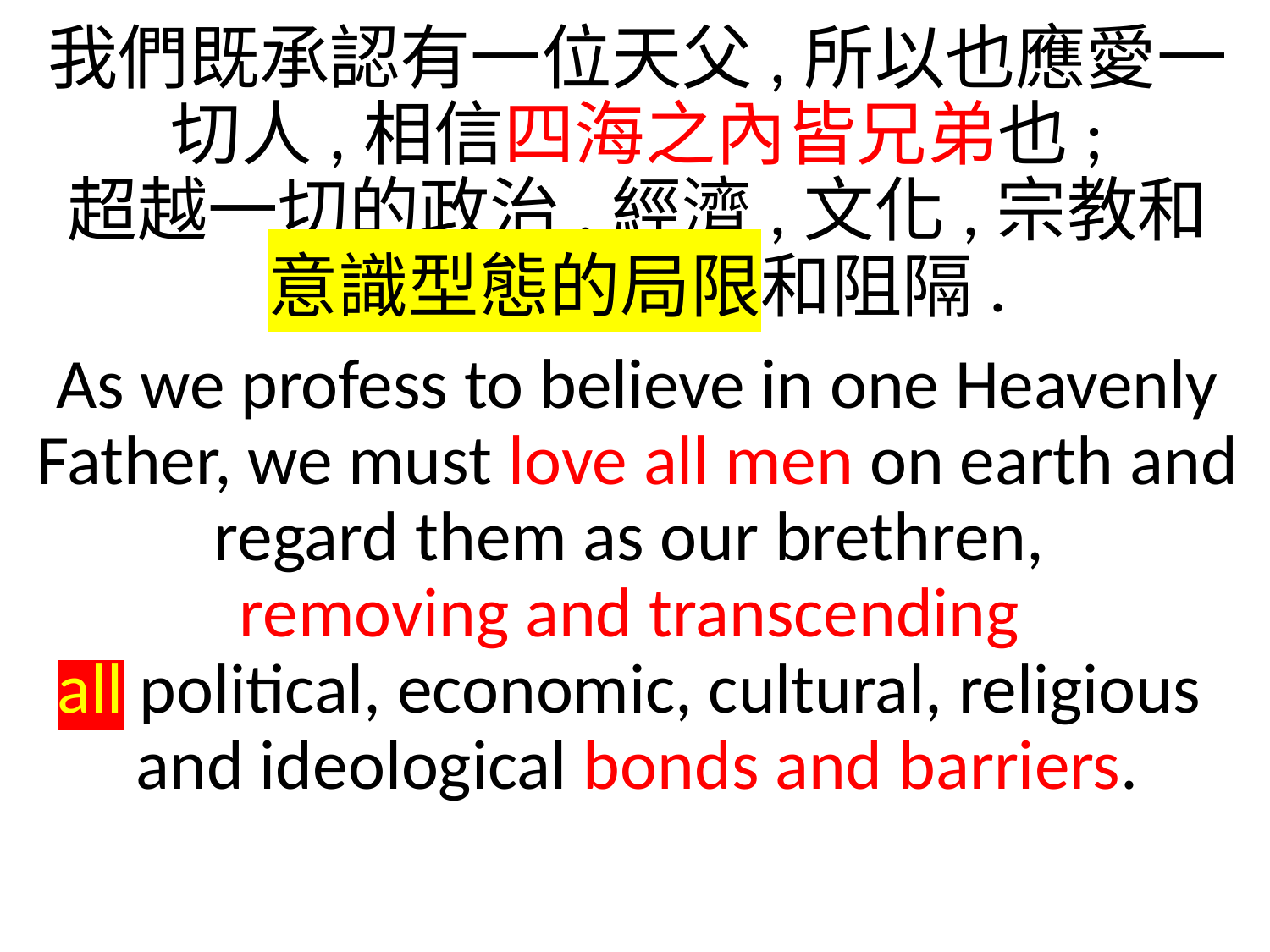

我們既承認有一位天父,所以也應愛一切人,相信四海之內皆兄弟也;
超越一切的政治,經濟,文化,宗教和
意識型態的局限和阻隔.
As we profess to believe in one Heavenly Father, we must love all men on earth and regard them as our brethren,
removing and transcending
all political, economic, cultural, religious
and ideological bonds and barriers.